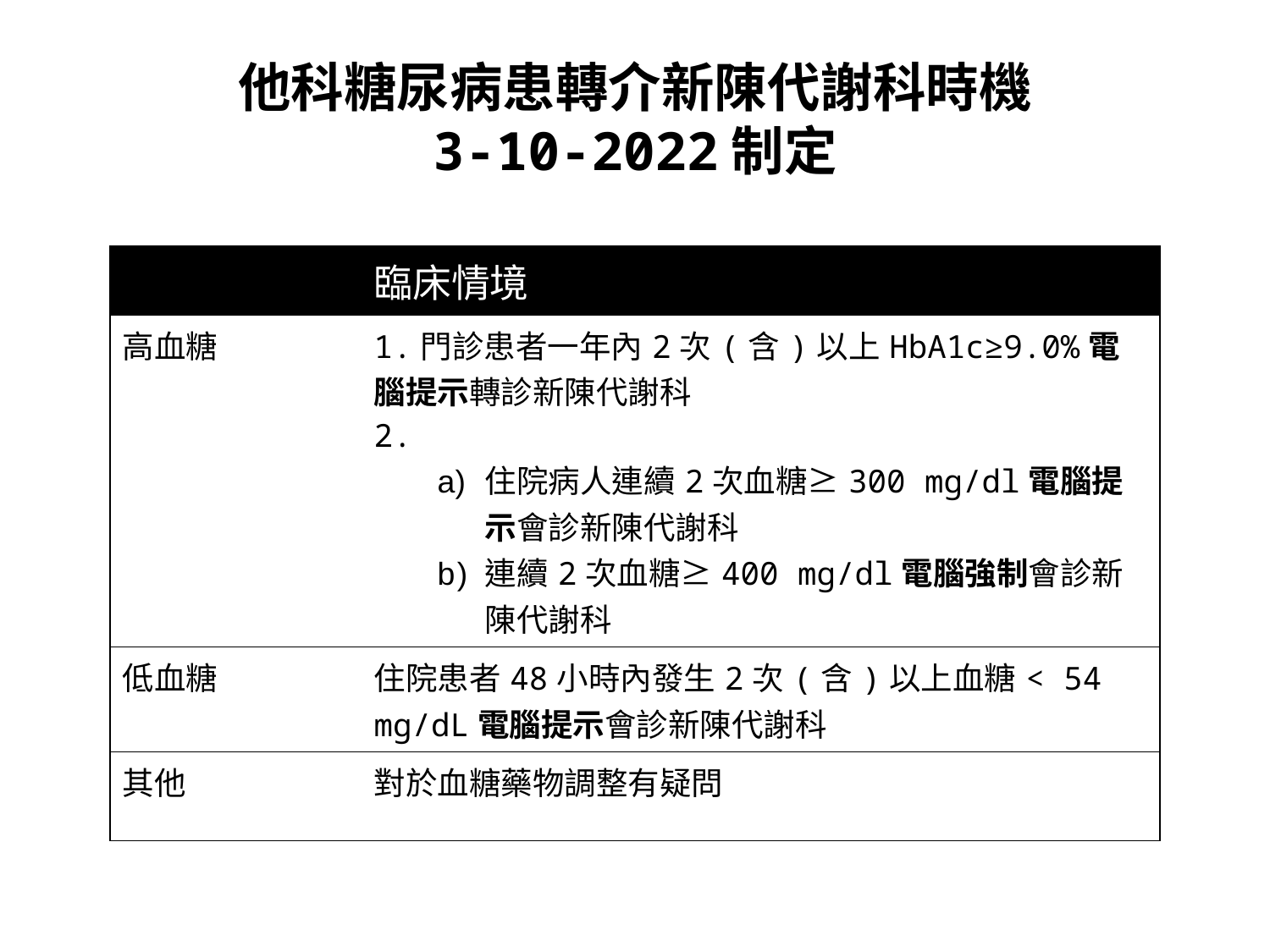

# 他科糖尿病患轉介新陳代謝科時機 3-10-2022制定
|  | 臨床情境 |
| --- | --- |
| 高血糖 | 1.門診患者一年內2次(含)以上HbA1c≥9.0%電腦提示轉診新陳代謝科 2. 住院病人連續2次血糖≥300 mg/dl電腦提示會診新陳代謝科 連續2次血糖≥400 mg/dl電腦強制會診新陳代謝科 |
| 低血糖 | 住院患者48小時內發生2次(含)以上血糖< 54 mg/dL電腦提示會診新陳代謝科 |
| 其他 | 對於血糖藥物調整有疑問 |